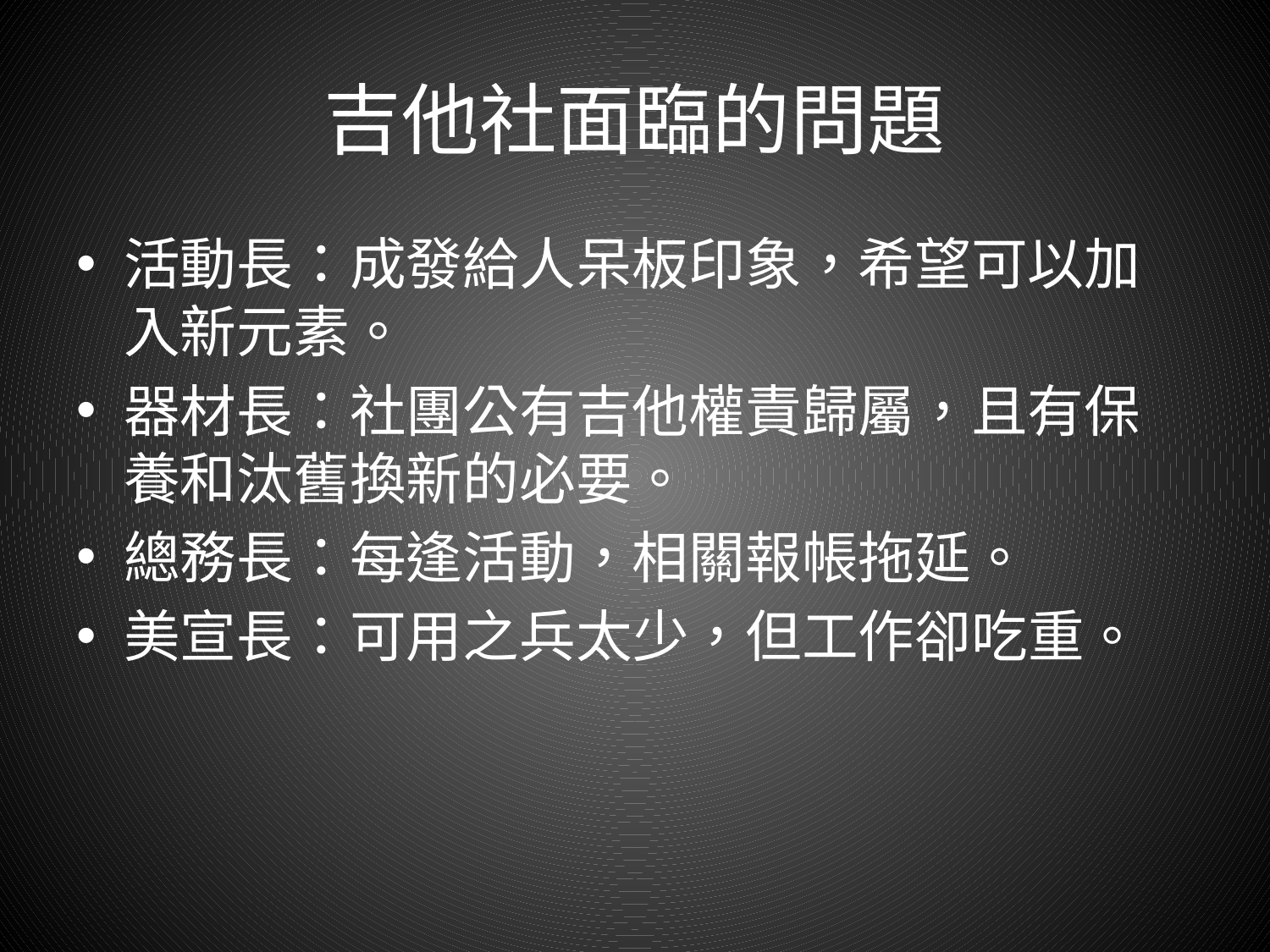

# 吉他社面臨的問題
活動長：成發給人呆板印象，希望可以加入新元素。
器材長：社團公有吉他權責歸屬，且有保養和汰舊換新的必要。
總務長：每逢活動，相關報帳拖延。
美宣長：可用之兵太少，但工作卻吃重。